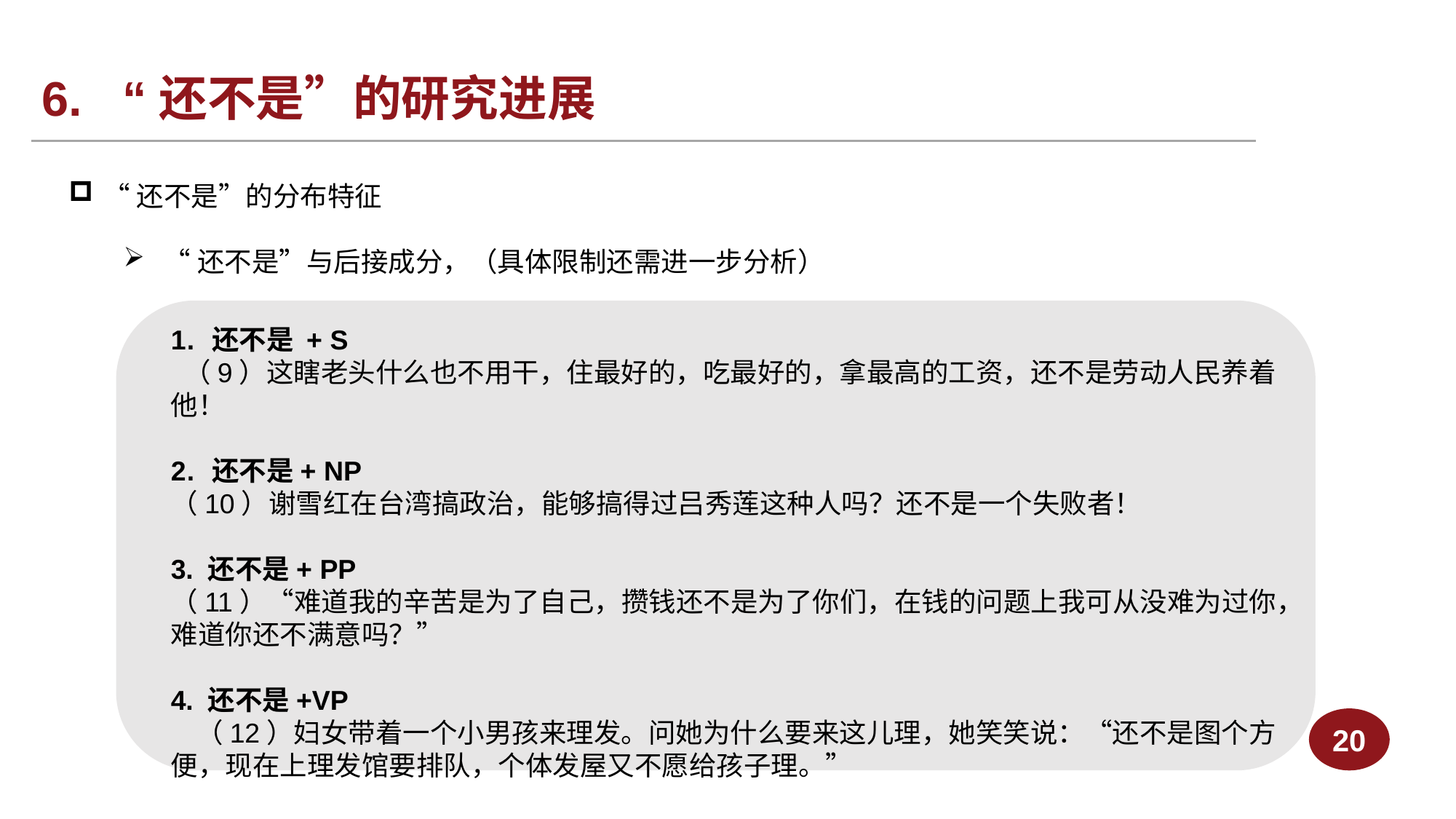

# 6.   “还不是”的研究进展

“还不是”的分布特征

 “还不是”与后接成分，（具体限制还需进一步分析）

还不是 + S
 （9）这瞎老头什么也不用干，住最好的，吃最好的，拿最高的工资，还不是劳动人民养着他！

还不是+ NP
（10）谢雪红在台湾搞政治，能够搞得过吕秀莲这种人吗？还不是一个失败者！

3. 还不是+ PP
（11）“难道我的辛苦是为了自己，攒钱还不是为了你们，在钱的问题上我可从没难为过你，难道你还不满意吗？”

4. 还不是+VP
   （12）妇女带着一个小男孩来理发。问她为什么要来这儿理，她笑笑说：“还不是图个方便，现在上理发馆要排队，个体发屋又不愿给孩子理。”

20